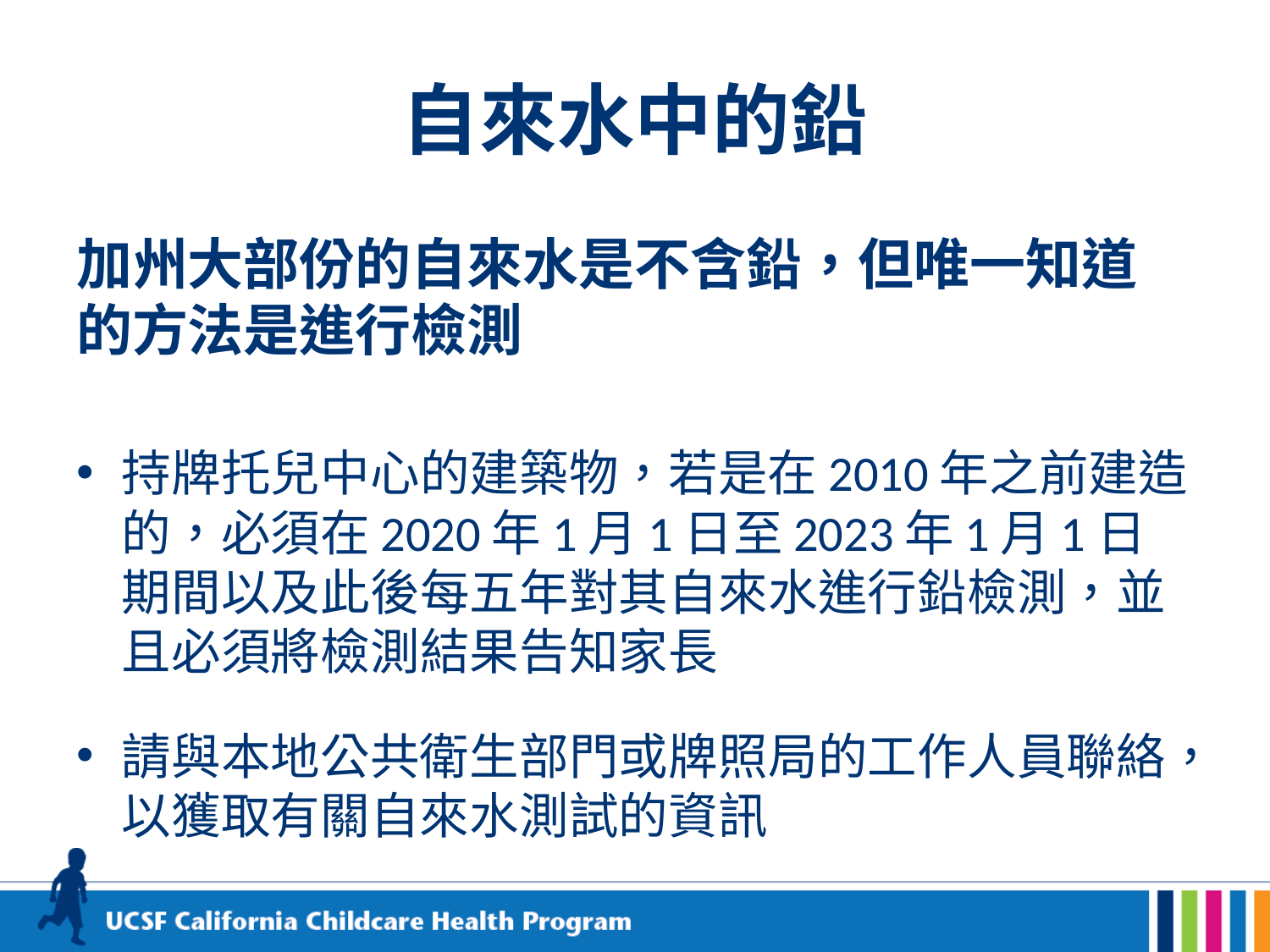

# 自來水中的鉛
加州大部份的自來水是不含鉛，但唯一知道的方法是進行檢測

持牌托兒中心的建築物，若是在2010年之前建造的，必須在2020年1月1日至2023年1月1日期間以及此後每五年對其自來水進行鉛檢測，並且必須將檢測結果告知家長

請與本地公共衛生部門或牌照局的工作人員聯絡，以獲取有關自來水測試的資訊